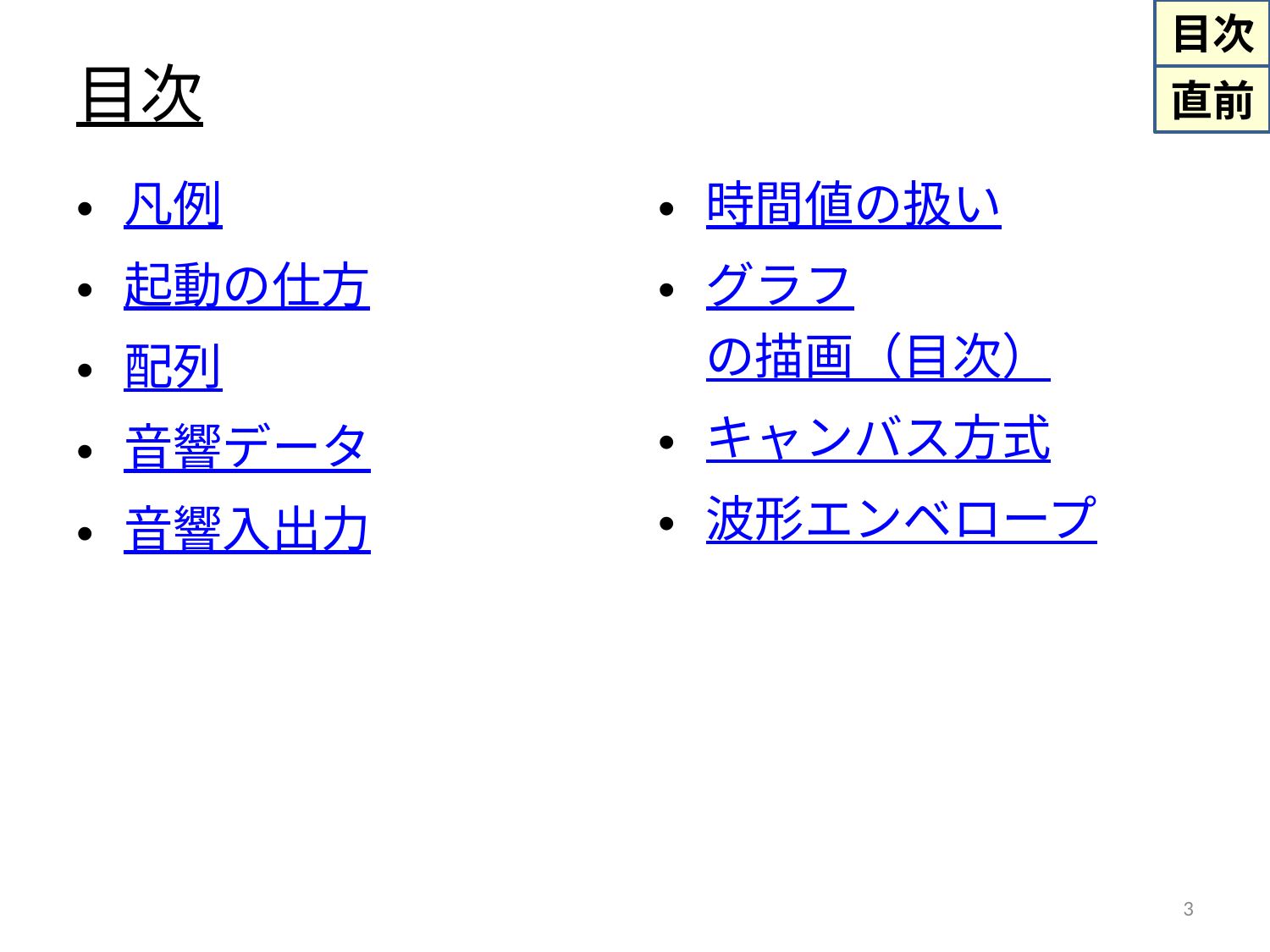

# 目次
凡例
起動の仕方
配列
音響データ
音響入出力
時間値の扱い
グラフの描画（目次）
キャンバス方式
波形エンベロープ
3